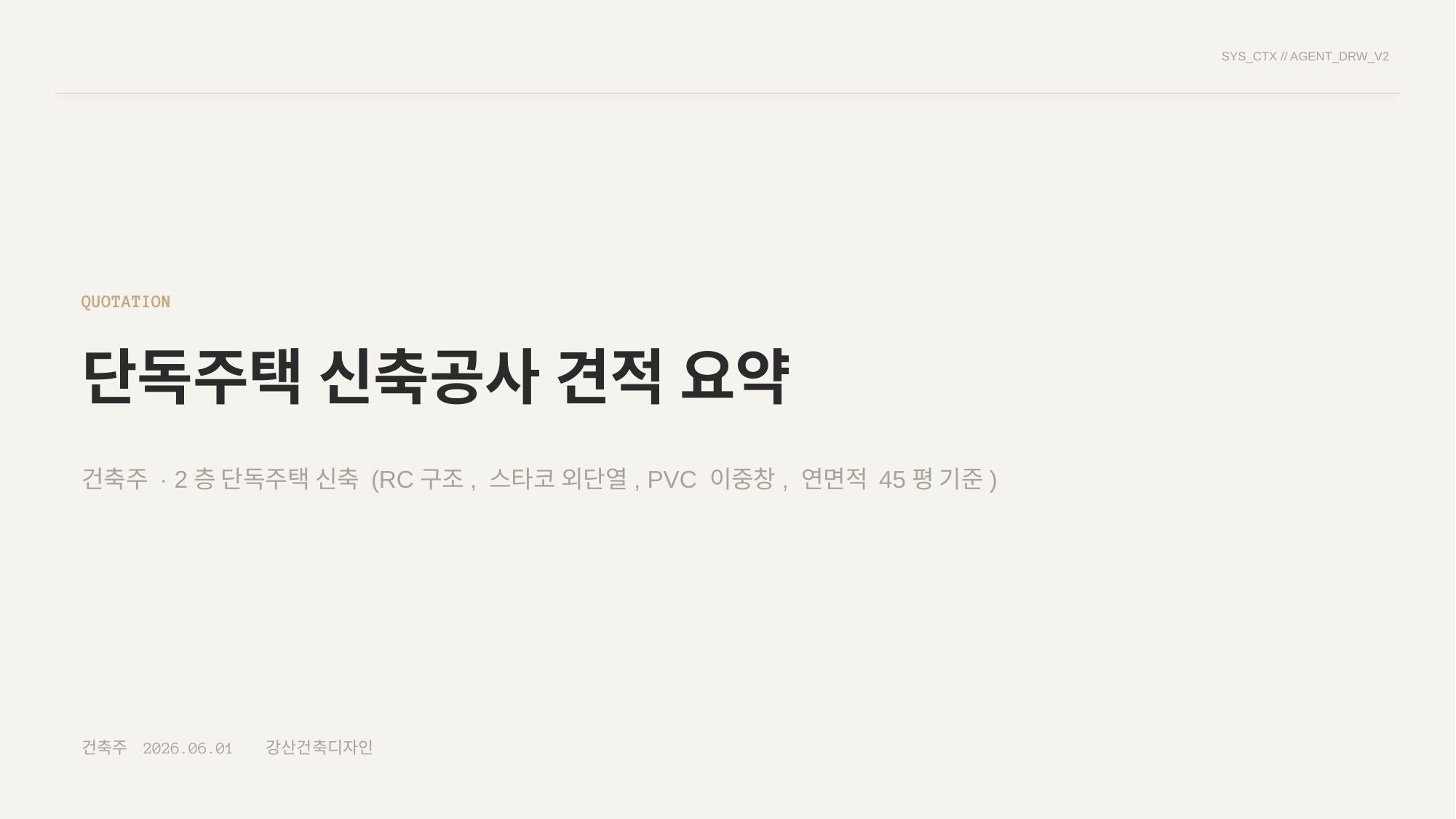

SYS_CTX // AGENT_DRW_V2

QUOTATION
단독주택 신축공사 견적 요약
건축주 · 2층 단독주택 신축 (RC구조, 스타코 외단열, PVC 이중창, 연면적 45평 기준)
건축주   2026.06.01   강산건축디자인